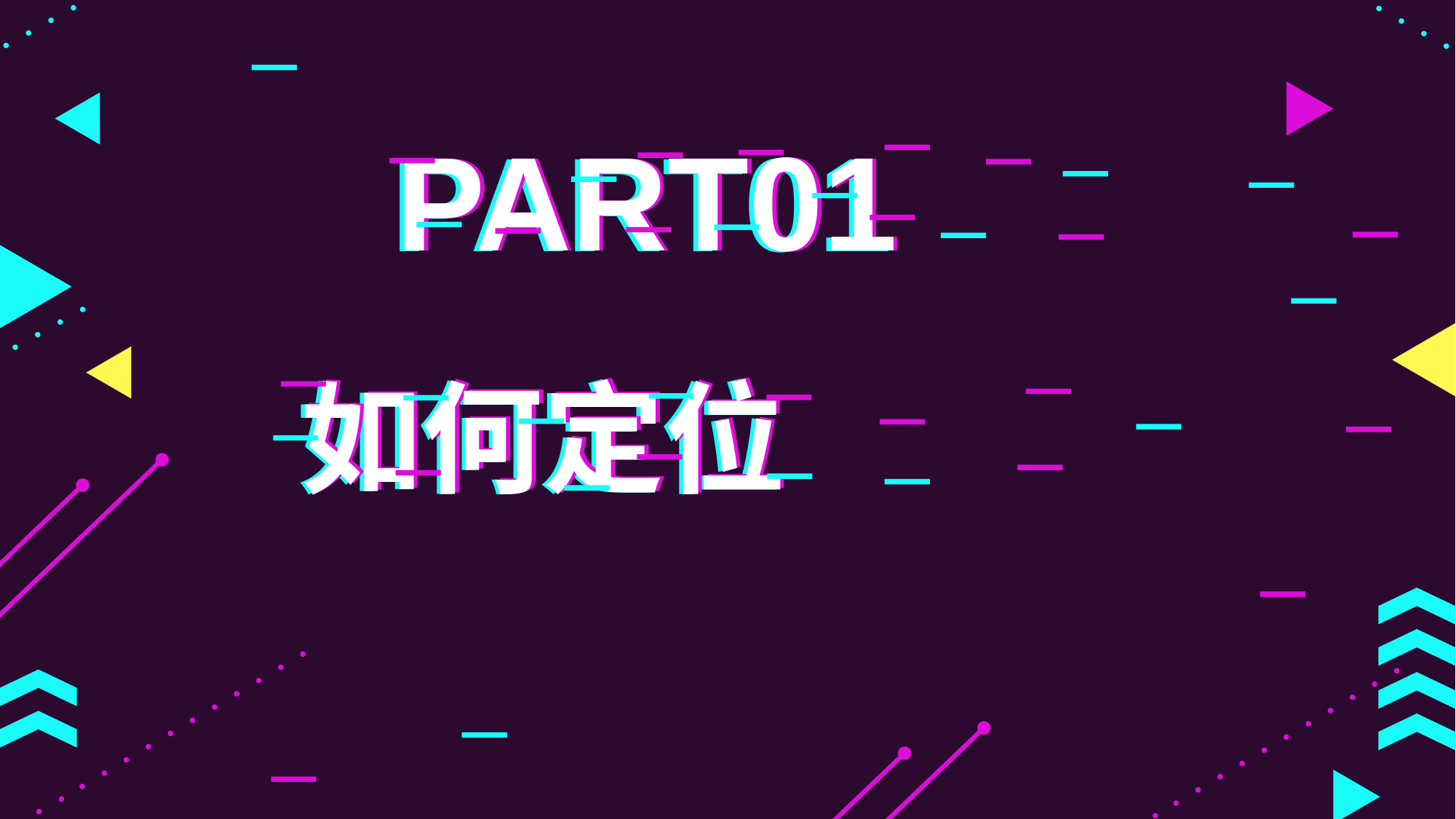

PART01
PART01
PART01

如何定位
如何定位
如何定位

https://www.ypppt.com/